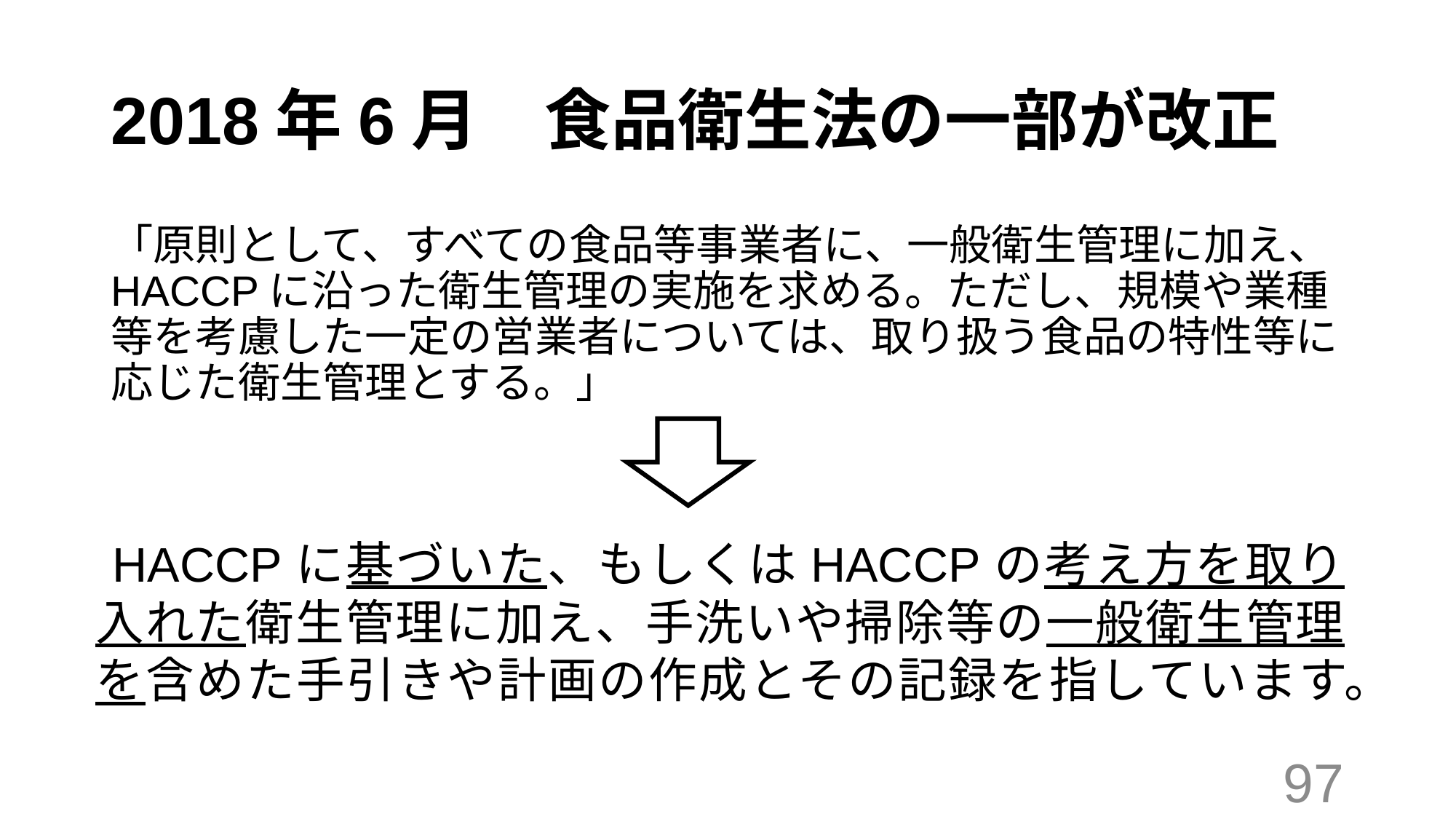

# 2018年6月　食品衛生法の一部が改正
「原則として、すべての食品等事業者に、一般衛生管理に加え、HACCPに沿った衛生管理の実施を求める。ただし、規模や業種等を考慮した一定の営業者については、取り扱う食品の特性等に応じた衛生管理とする。」

HACCPに基づいた、もしくはHACCPの考え方を取り入れた衛生管理に加え、手洗いや掃除等の一般衛生管理を含めた手引きや計画の作成とその記録を指しています。
97